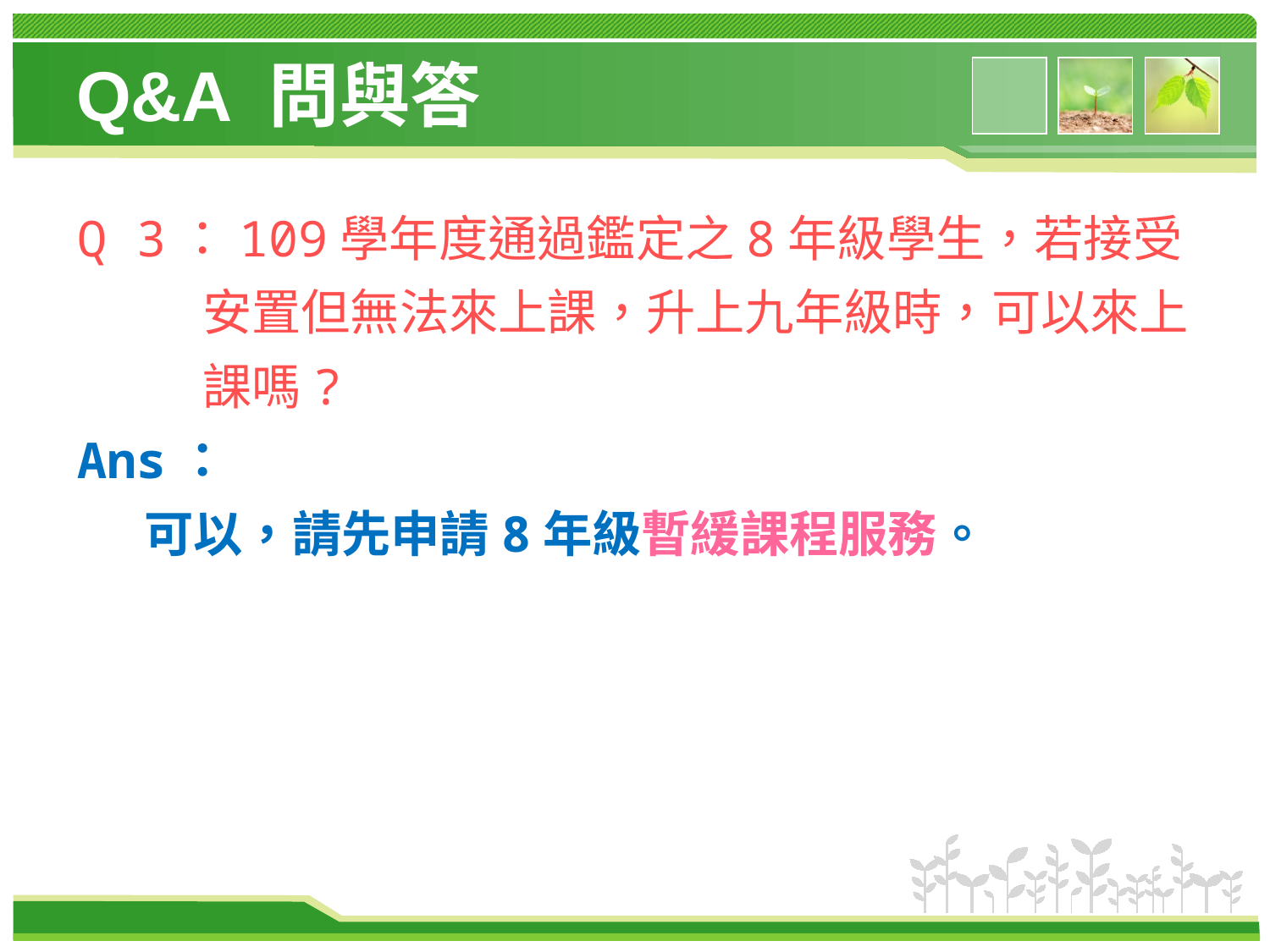

# Q&A 問與答
Q 3：109學年度通過鑑定之8年級學生，若接受安置但無法來上課，升上九年級時，可以來上課嗎?
Ans：
     可以，請先申請8年級暫緩課程服務。